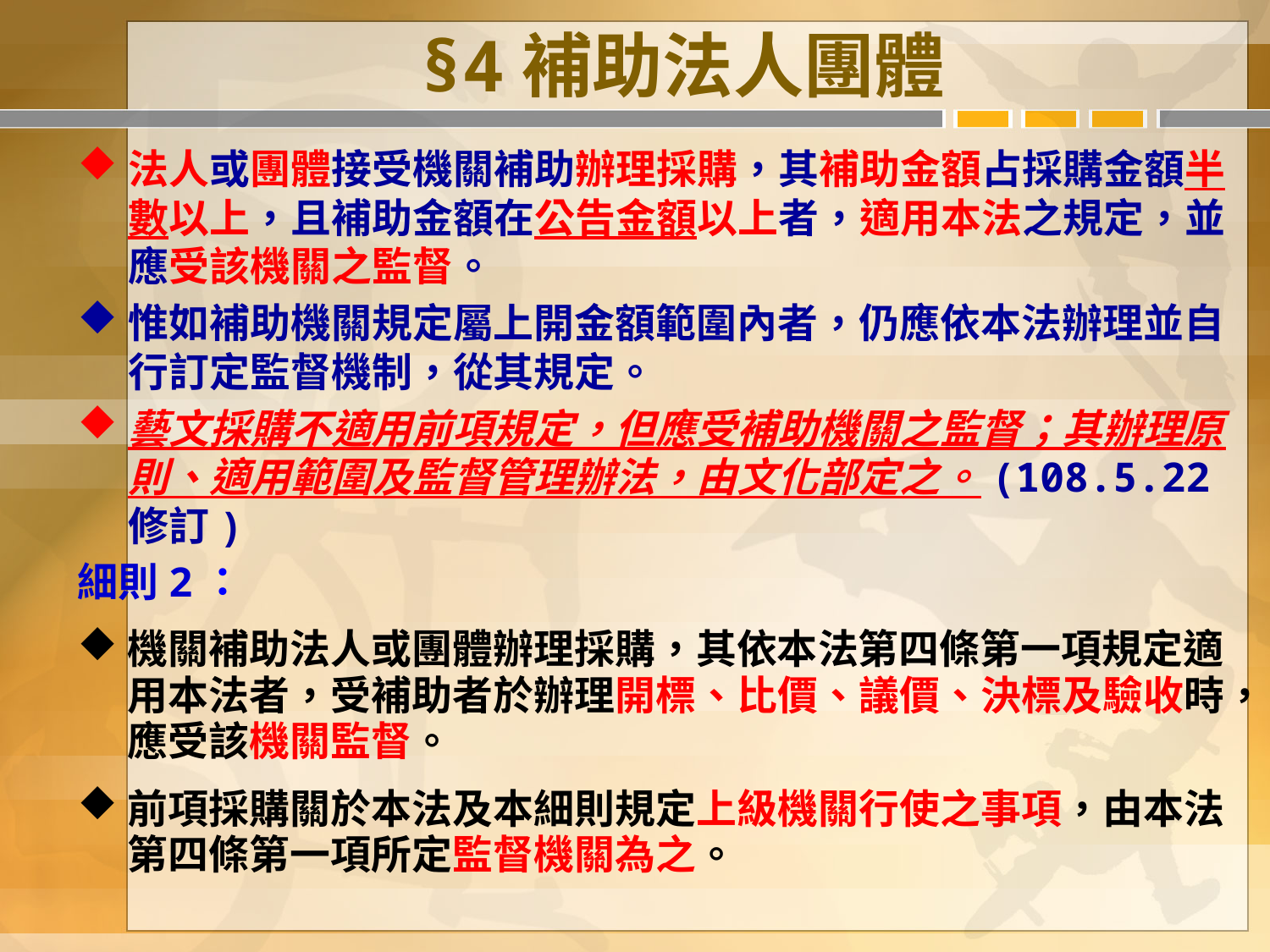

# §4補助法人團體
法人或團體接受機關補助辦理採購，其補助金額占採購金額半數以上，且補助金額在公告金額以上者，適用本法之規定，並應受該機關之監督。
惟如補助機關規定屬上開金額範圍內者，仍應依本法辦理並自行訂定監督機制，從其規定。
藝文採購不適用前項規定，但應受補助機關之監督；其辦理原則、適用範圍及監督管理辦法，由文化部定之。(108.5.22修訂)
細則2：
機關補助法人或團體辦理採購，其依本法第四條第一項規定適用本法者，受補助者於辦理開標、比價、議價、決標及驗收時，應受該機關監督。
前項採購關於本法及本細則規定上級機關行使之事項，由本法第四條第一項所定監督機關為之。